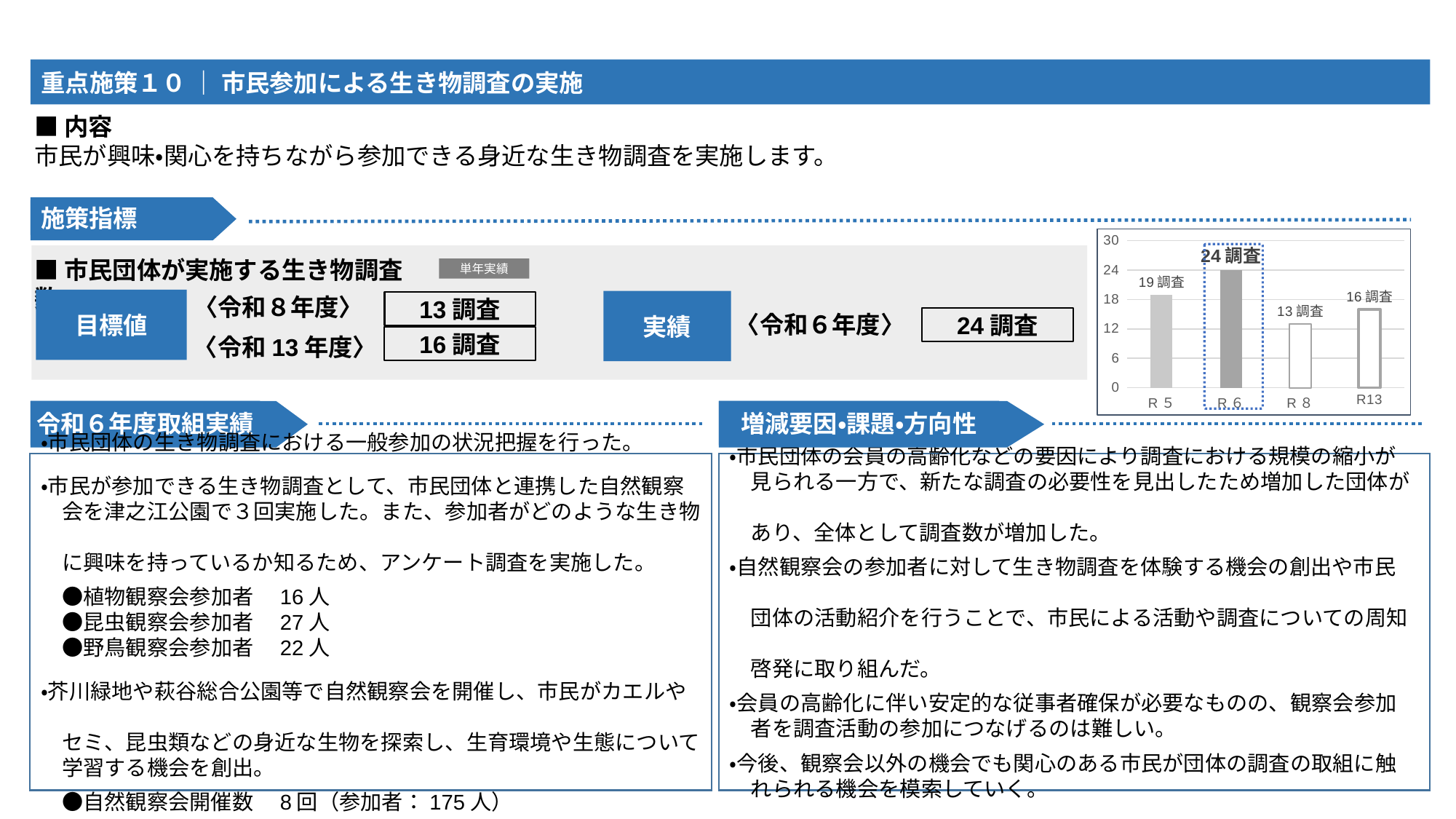

重点施策１０ ｜ 市民参加による生き物調査の実施
■内容
市民が興味・関心を持ちながら参加できる身近な生き物調査を実施します。

施策指標

■市民団体が実施する生き物調査数

〈令和８年度〉
目標値
実績
13調査
〈令和６年度〉
24調査
16調査
〈令和13年度〉
令和６年度取組実績
・市民団体の生き物調査における一般参加の状況把握を行った。
・市民が参加できる生き物調査として、市民団体と連携した自然観察
　会を津之江公園で３回実施した。また、参加者がどのような生き物
　に興味を持っているか知るため、アンケート調査を実施した。
　●植物観察会参加者　16人
　●昆虫観察会参加者　27人
　●野鳥観察会参加者　22人
・芥川緑地や萩谷総合公園等で自然観察会を開催し、市民がカエルや
　セミ、昆虫類などの身近な生物を探索し、生育環境や生態について
　学習する機会を創出。
　●自然観察会開催数　8回（参加者：175人）
・市民団体の会員の高齢化などの要因により調査における規模の縮小が
　見られる一方で、新たな調査の必要性を見出したため増加した団体が
　あり、全体として調査数が増加した。
・自然観察会の参加者に対して生き物調査を体験する機会の創出や市民
　団体の活動紹介を行うことで、市民による活動や調査についての周知
　啓発に取り組んだ。
・会員の高齢化に伴い安定的な従事者確保が必要なものの、観察会参加
　者を調査活動の参加につなげるのは難しい。
・今後、観察会以外の機会でも関心のある市民が団体の調査の取組に触
　れられる機会を模索していく。
単年実績

### Chart

| Category | 系列 1 |
|---|---|
| R５ | 19.0 |
| R６ | 24.0 |
| R８ | 13.0 |
| R13 | 16.0 |

増減要因・課題・方向性